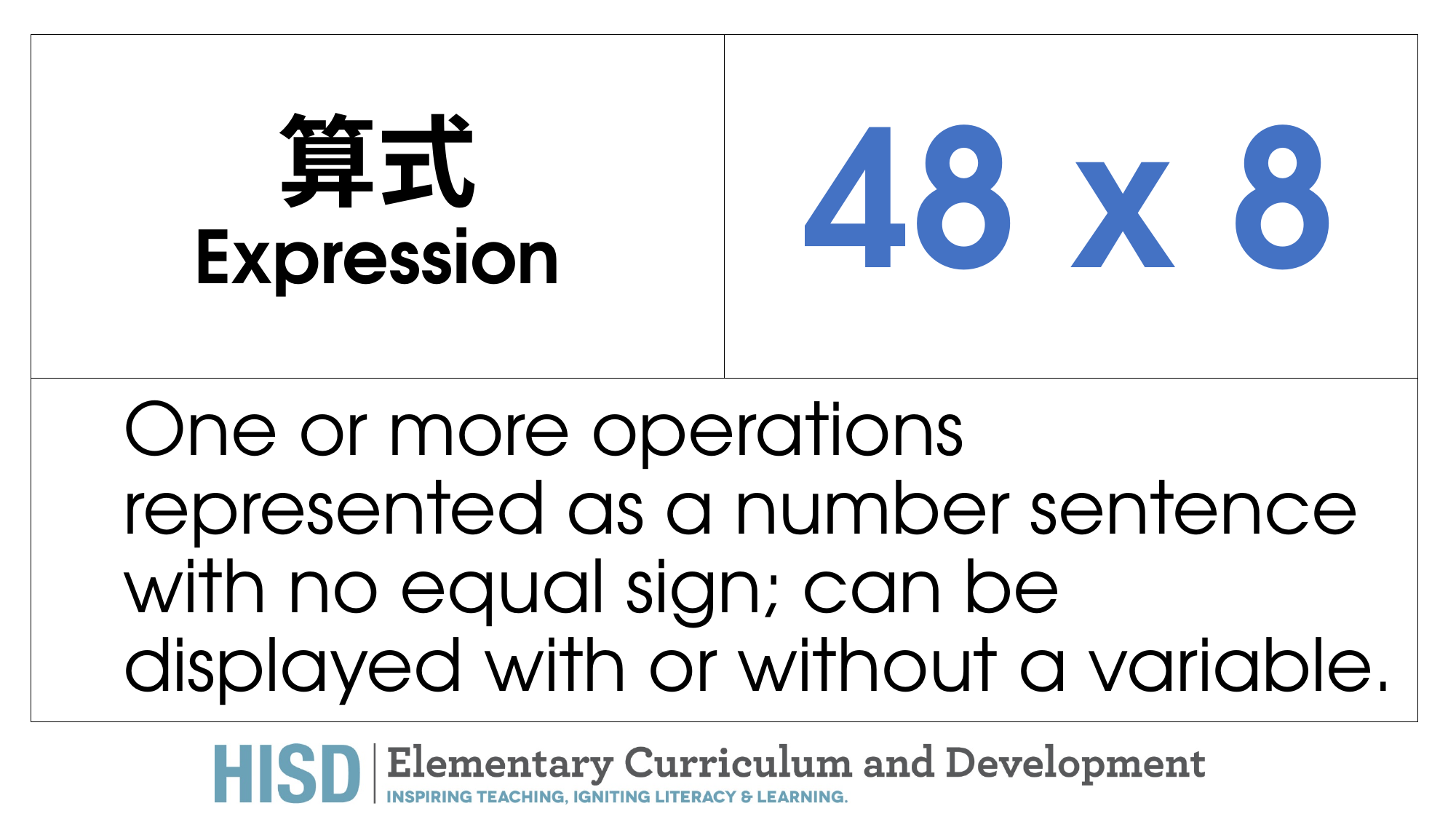

# 算式 Expression
48 x 8
One or more operations represented as a number sentence with no equal sign; can be displayed with or without a variable.